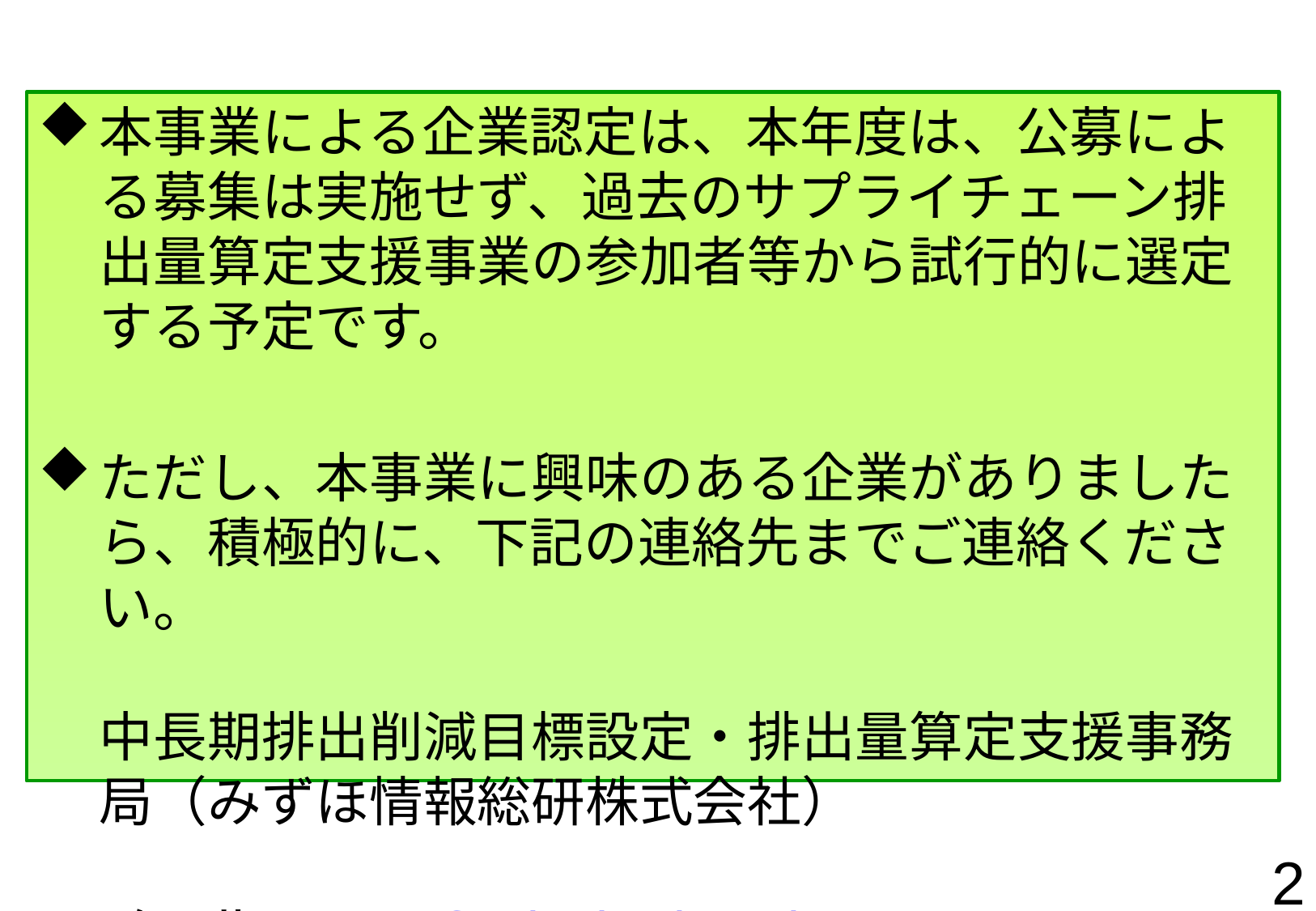

本事業による企業認定は、本年度は、公募による募集は実施せず、過去のサプライチェーン排出量算定支援事業の参加者等から試行的に選定する予定です。

ただし、本事業に興味のある企業がありましたら、積極的に、下記の連絡先までご連絡ください。
中長期排出削減目標設定・排出量算定支援事務局（みずほ情報総研株式会社）
メール：scm@mizuho-ir.co.jp

2